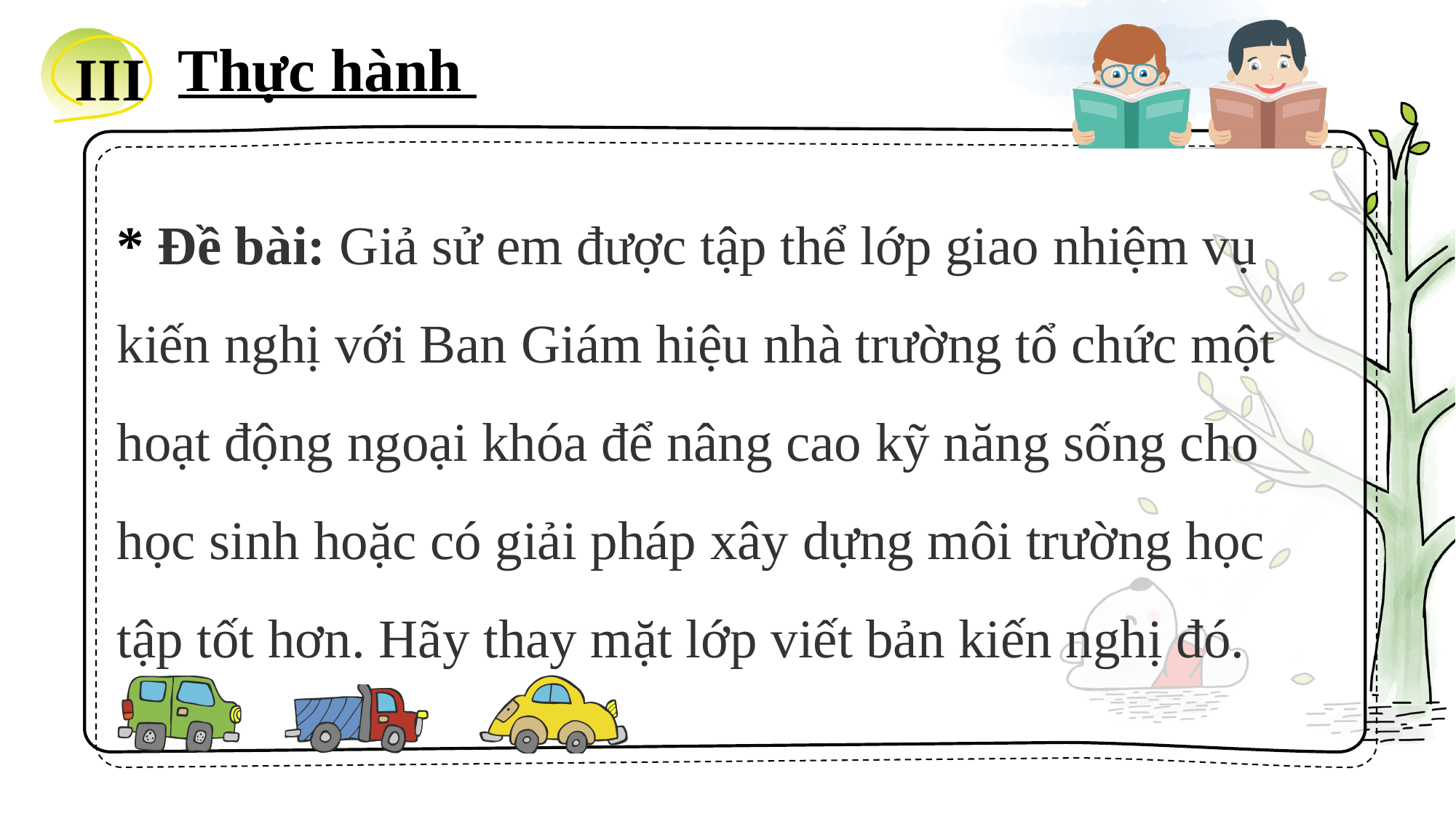

Thực hành
III
* Đề bài: Giả sử em được tập thể lớp giao nhiệm vụ kiến nghị với Ban Giám hiệu nhà trường tổ chức một hoạt động ngoại khóa để nâng cao kỹ năng sống cho học sinh hoặc có giải pháp xây dựng môi trường học tập tốt hơn. Hãy thay mặt lớp viết bản kiến nghị đó.

PPT模板 http://www.1ppt.com/moban/